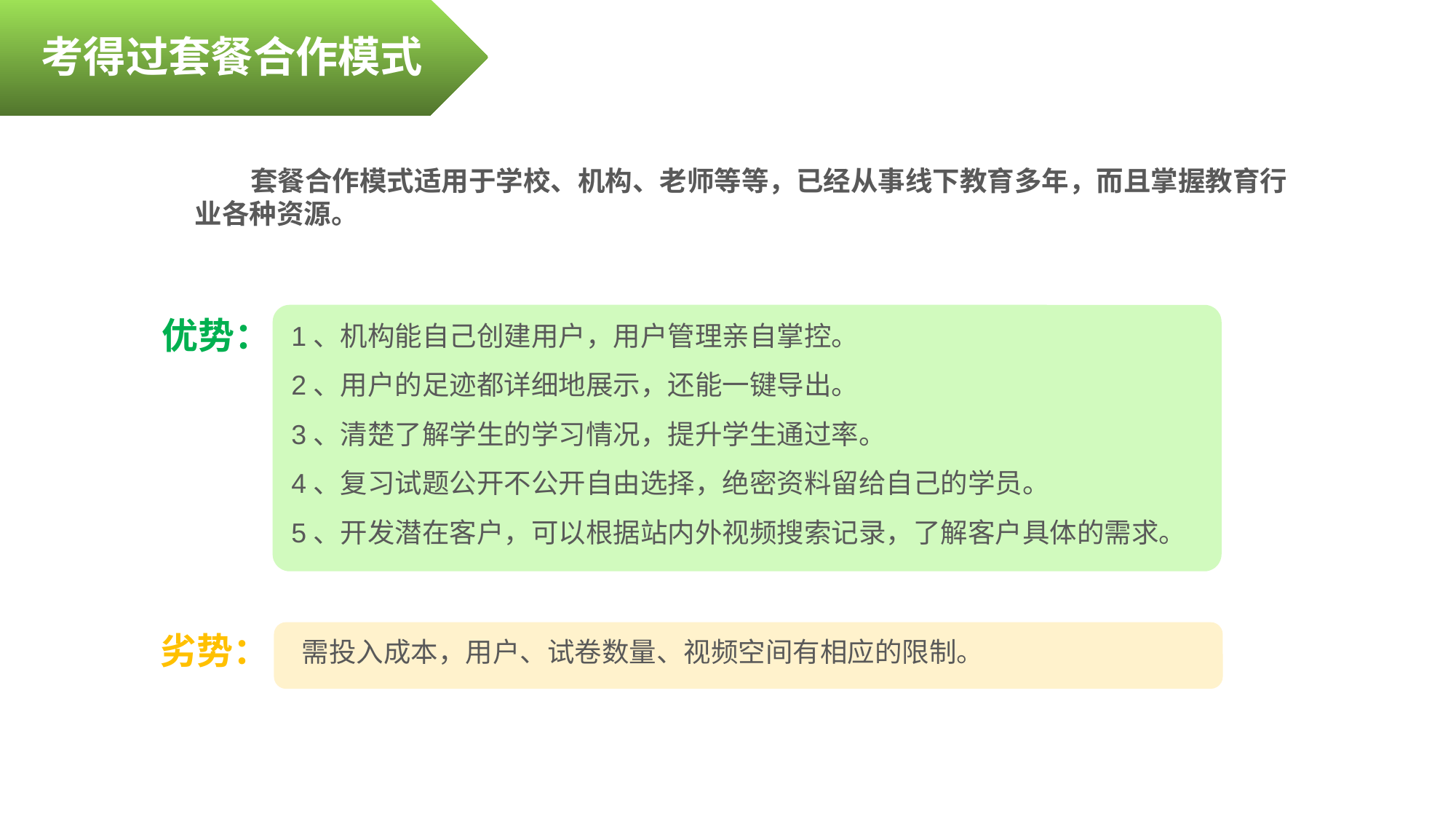

考得过套餐合作模式
        套餐合作模式适用于学校、机构、老师等等，已经从事线下教育多年，而且掌握教育行业各种资源。
1、机构能自己创建用户，用户管理亲自掌控。
2、用户的足迹都详细地展示，还能一键导出。
3、清楚了解学生的学习情况，提升学生通过率。
4、复习试题公开不公开自由选择，绝密资料留给自己的学员。
5、开发潜在客户，可以根据站内外视频搜索记录，了解客户具体的需求。

优势：
劣势：

需投入成本，用户、试卷数量、视频空间有相应的限制。